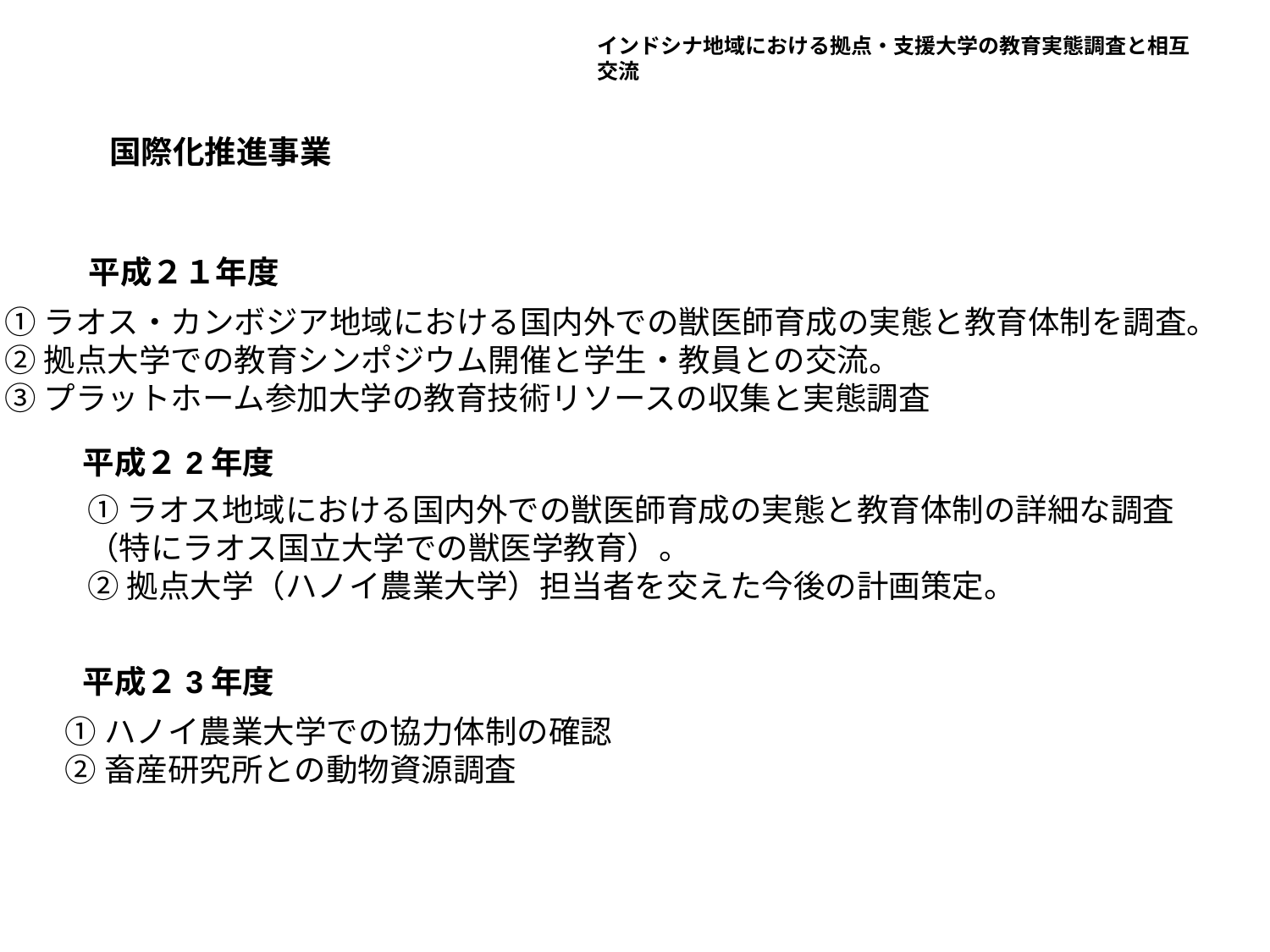

インドシナ地域における拠点・支援大学の教育実態調査と相互交流
国際化推進事業
平成２１年度
➀ラオス・カンボジア地域における国内外での獣医師育成の実態と教育体制を調査。
➁拠点大学での教育シンポジウム開催と学生・教員との交流。
➂プラットホーム参加大学の教育技術リソースの収集と実態調査

平成２2年度

➀ラオス地域における国内外での獣医師育成の実態と教育体制の詳細な調査
（特にラオス国立大学での獣医学教育）。
➁拠点大学（ハノイ農業大学）担当者を交えた今後の計画策定。
平成２3年度
➀ハノイ農業大学での協力体制の確認
➁畜産研究所との動物資源調査